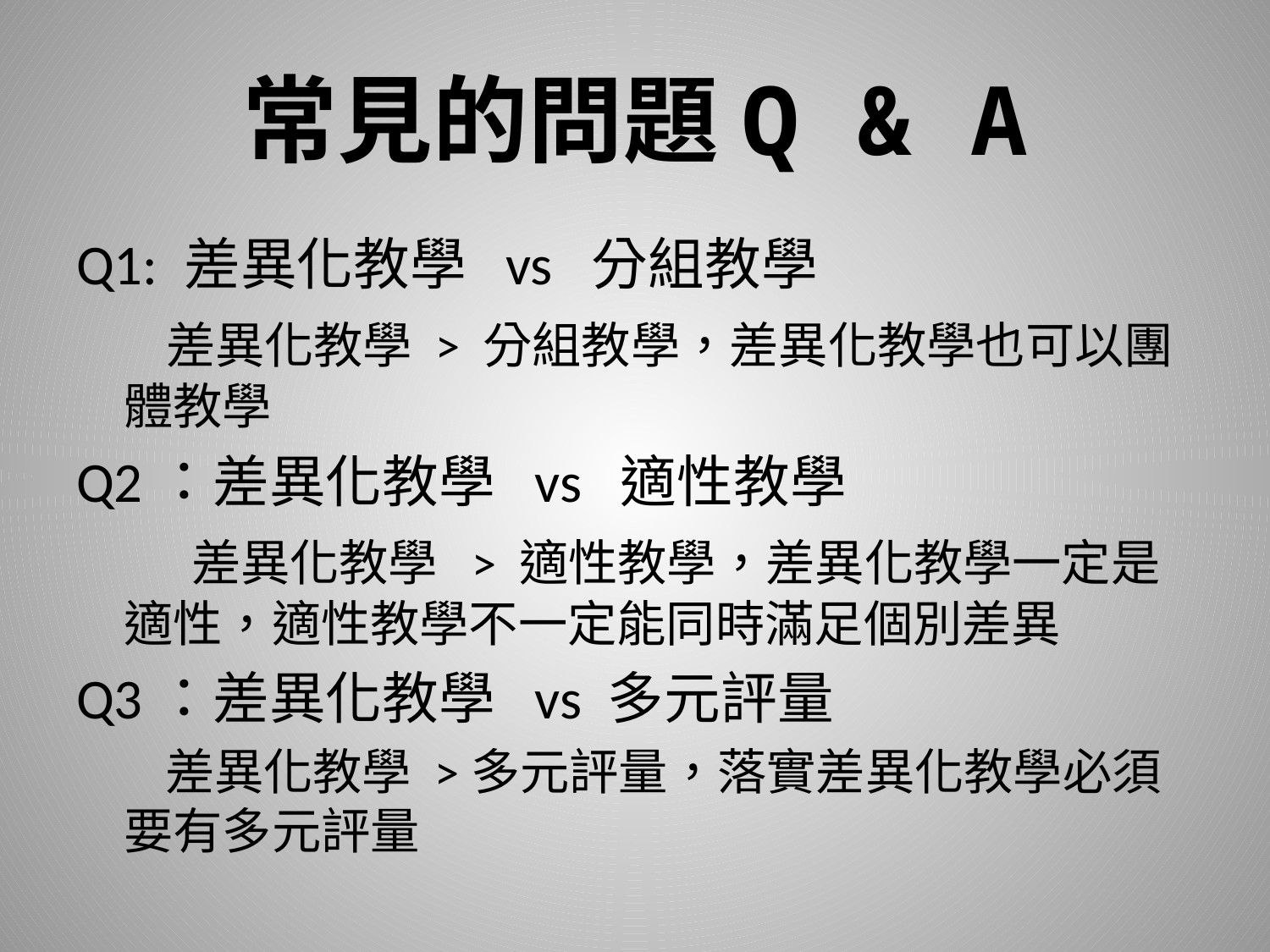

# 常見的問題Q & A
Q1: 差異化教學  vs  分組教學
      差異化教學 > 分組教學，差異化教學也可以團體教學
Q2：差異化教學  vs  適性教學
        差異化教學  > 適性教學，差異化教學一定是適性，適性教學不一定能同時滿足個別差異
Q3：差異化教學  vs 多元評量
       差異化教學 >多元評量，落實差異化教學必須要有多元評量